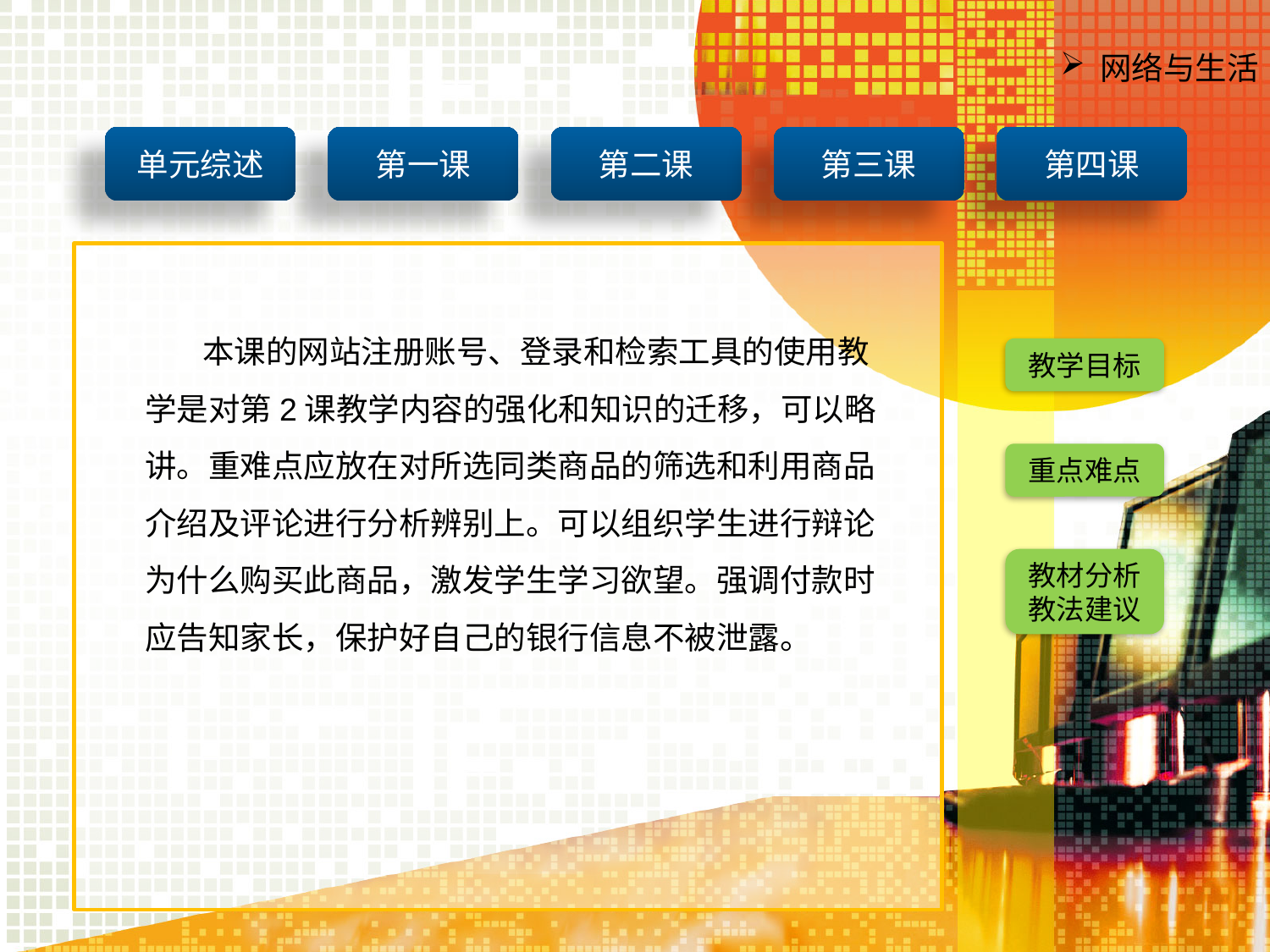

本课的网站注册账号、登录和检索工具的使用教学是对第2课教学内容的强化和知识的迁移，可以略讲。重难点应放在对所选同类商品的筛选和利用商品介绍及评论进行分析辨别上。可以组织学生进行辩论为什么购买此商品，激发学生学习欲望。强调付款时应告知家长，保护好自己的银行信息不被泄露。